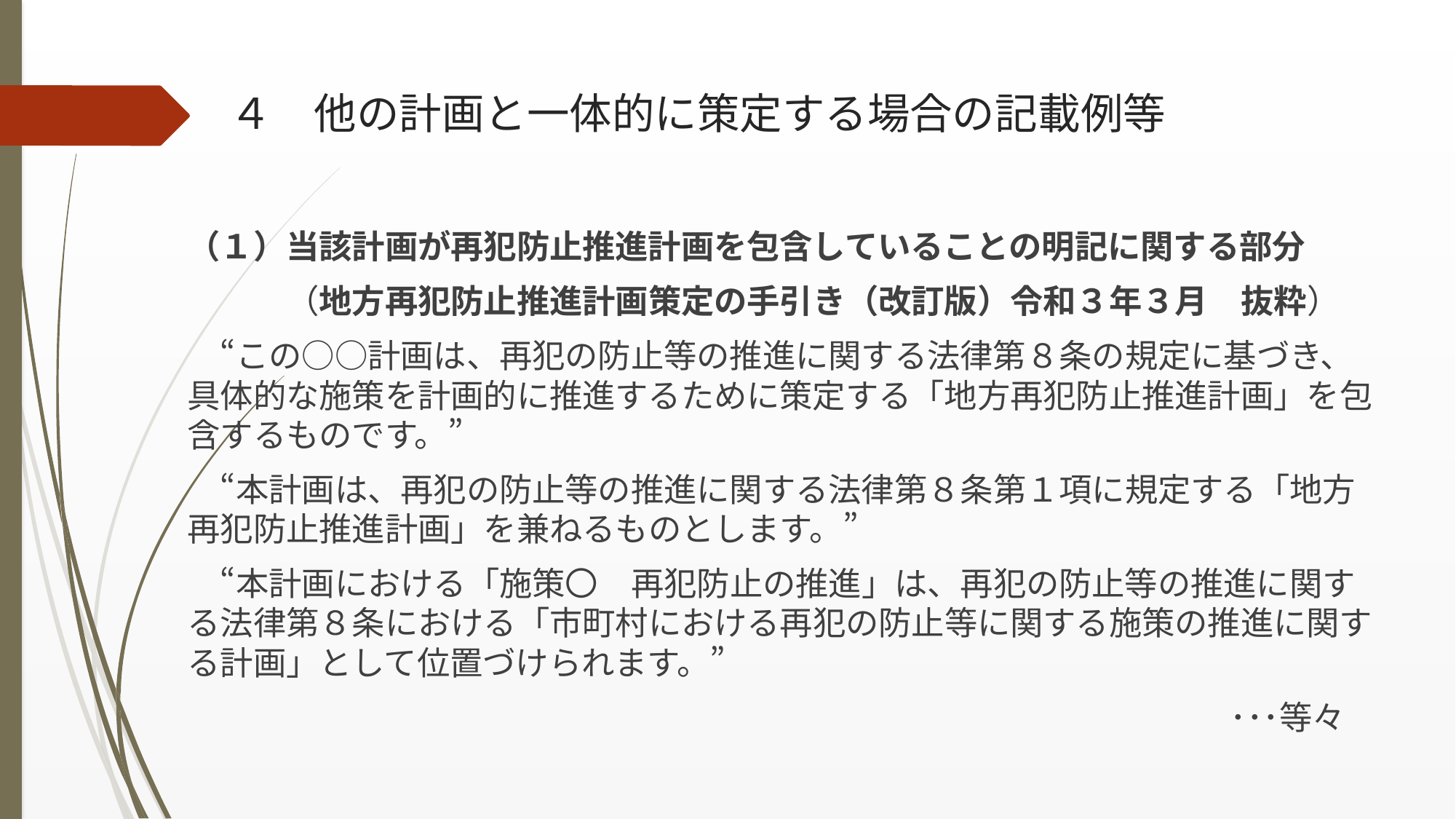

４　他の計画と一体的に策定する場合の記載例等
（１）当該計画が再犯防止推進計画を包含していることの明記に関する部分
　　　（地方再犯防止推進計画策定の手引き（改訂版）令和３年３月　抜粋）
　“この○○計画は、再犯の防止等の推進に関する法律第８条の規定に基づき、具体的な施策を計画的に推進するために策定する「地方再犯防止推進計画」を包含するものです。”
　“本計画は、再犯の防止等の推進に関する法律第８条第１項に規定する「地方再犯防止推進計画」を兼ねるものとします。”
　“本計画における「施策〇　再犯防止の推進」は、再犯の防止等の推進に関する法律第８条における「市町村における再犯の防止等に関する施策の推進に関する計画」として位置づけられます。”
　　　　　　　　　　　　　　　　　　　　　   　　　　　　　　　　･･･等々